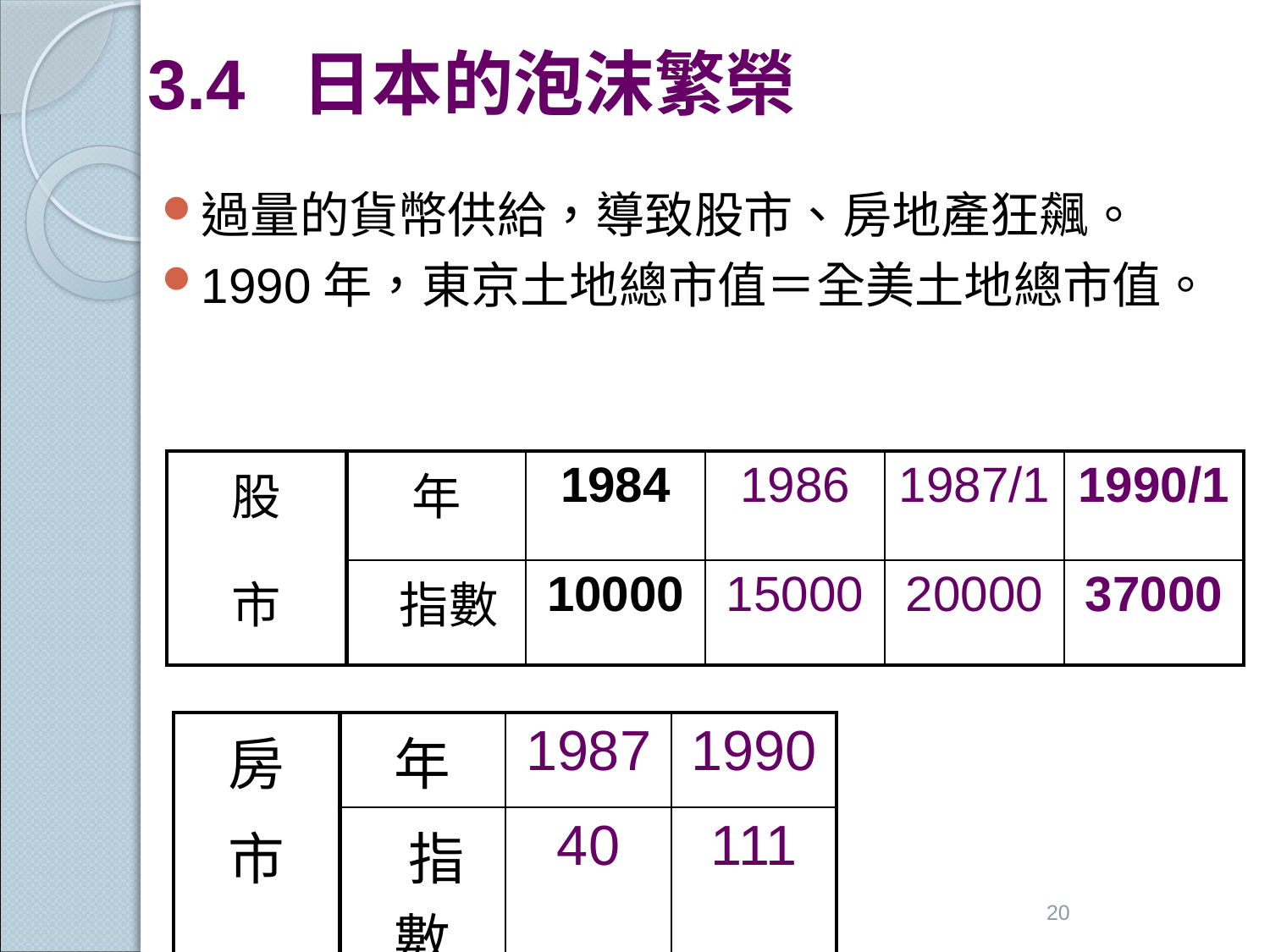

# 3.4  日本的泡沫繁榮
過量的貨幣供給，導致股市、房地產狂飆。
1990年，東京土地總市值＝全美土地總市值。
| 股 | 年 | 1984 | 1986 | 1987/1 | 1990/1 |
| --- | --- | --- | --- | --- | --- |
| 市 | 指數 | 10000 | 15000 | 20000 | 37000 |
| 房 | 年 | 1987 | 1990 |
| --- | --- | --- | --- |
| 市 | 指數 | 40 | 111 |
20